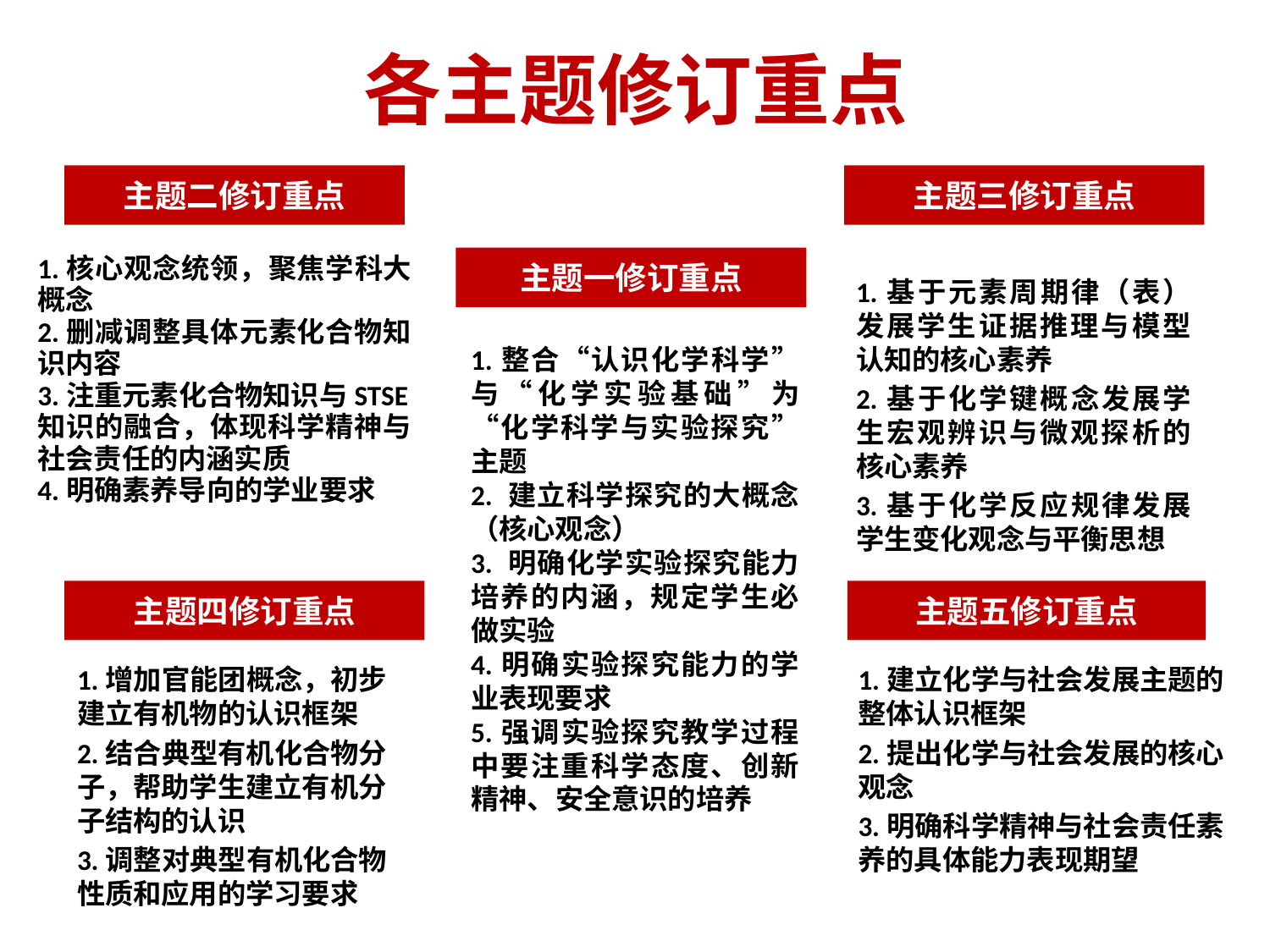

# 各主题修订重点
主题二修订重点
主题三修订重点
1.核心观念统领，聚焦学科大概念
2.删减调整具体元素化合物知识内容
3.注重元素化合物知识与STSE知识的融合，体现科学精神与社会责任的内涵实质
4.明确素养导向的学业要求
主题一修订重点
1.基于元素周期律（表）发展学生证据推理与模型认知的核心素养
2.基于化学键概念发展学生宏观辨识与微观探析的核心素养
3.基于化学反应规律发展学生变化观念与平衡思想

1.整合“认识化学科学”与“化学实验基础”为“化学科学与实验探究”主题
2. 建立科学探究的大概念（核心观念）
3. 明确化学实验探究能力培养的内涵，规定学生必做实验
4.明确实验探究能力的学业表现要求
5.强调实验探究教学过程中要注重科学态度、创新精神、安全意识的培养

主题四修订重点
主题五修订重点
1.增加官能团概念，初步建立有机物的认识框架
2.结合典型有机化合物分子，帮助学生建立有机分子结构的认识
3.调整对典型有机化合物性质和应用的学习要求

1.建立化学与社会发展主题的整体认识框架
2.提出化学与社会发展的核心观念
3.明确科学精神与社会责任素养的具体能力表现期望